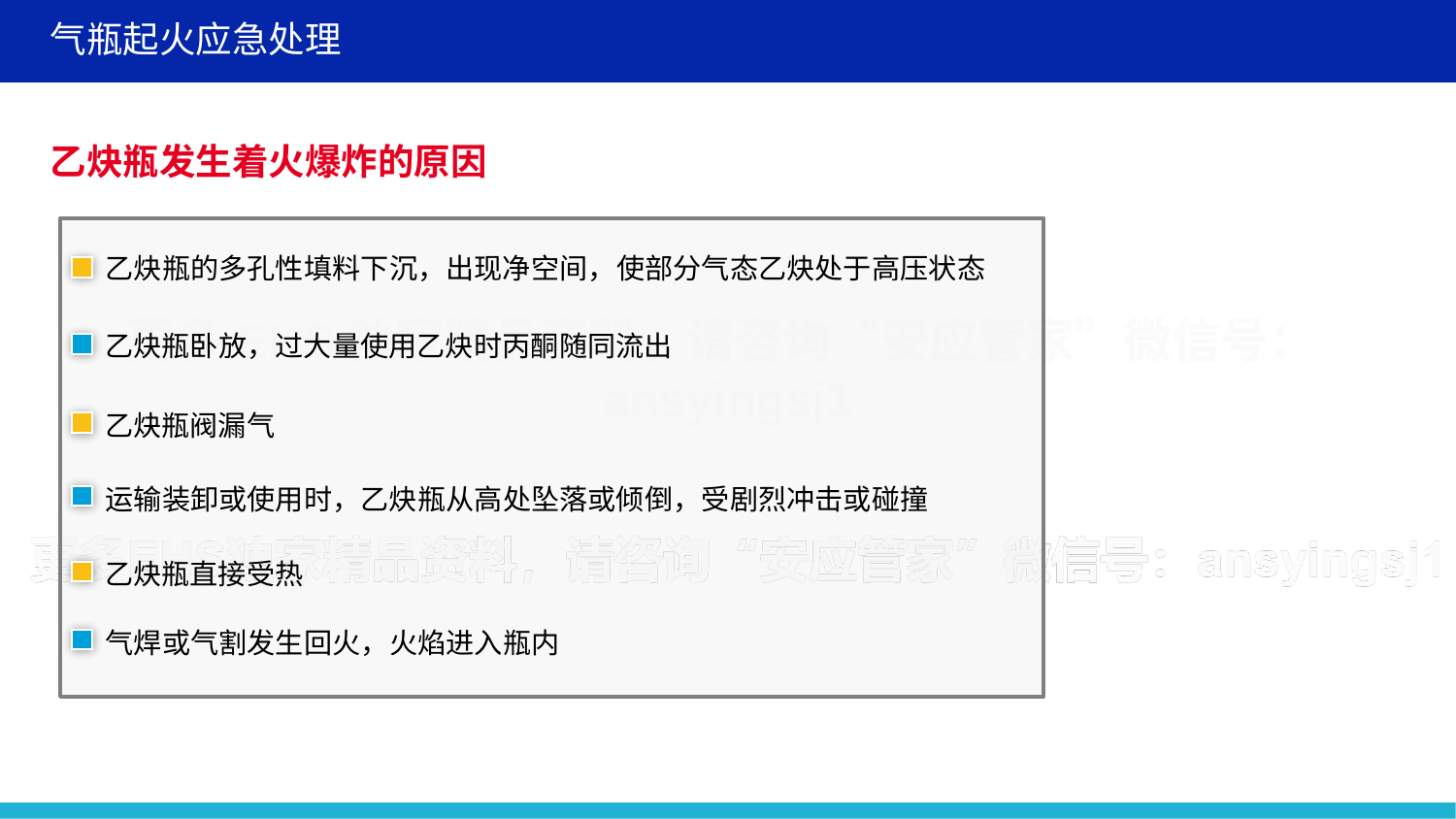

气瓶起火应急处理
乙炔瓶发生着火爆炸的原因

乙炔瓶的多孔性填料下沉，出现净空间，使部分气态乙炔处于高压状态

乙炔瓶卧放，过大量使用乙炔时丙酮随同流出

乙炔瓶阀漏气

运输装卸或使用时，乙炔瓶从高处坠落或倾倒，受剧烈冲击或碰撞

乙炔瓶直接受热

气焊或气割发生回火，火焰进入瓶内